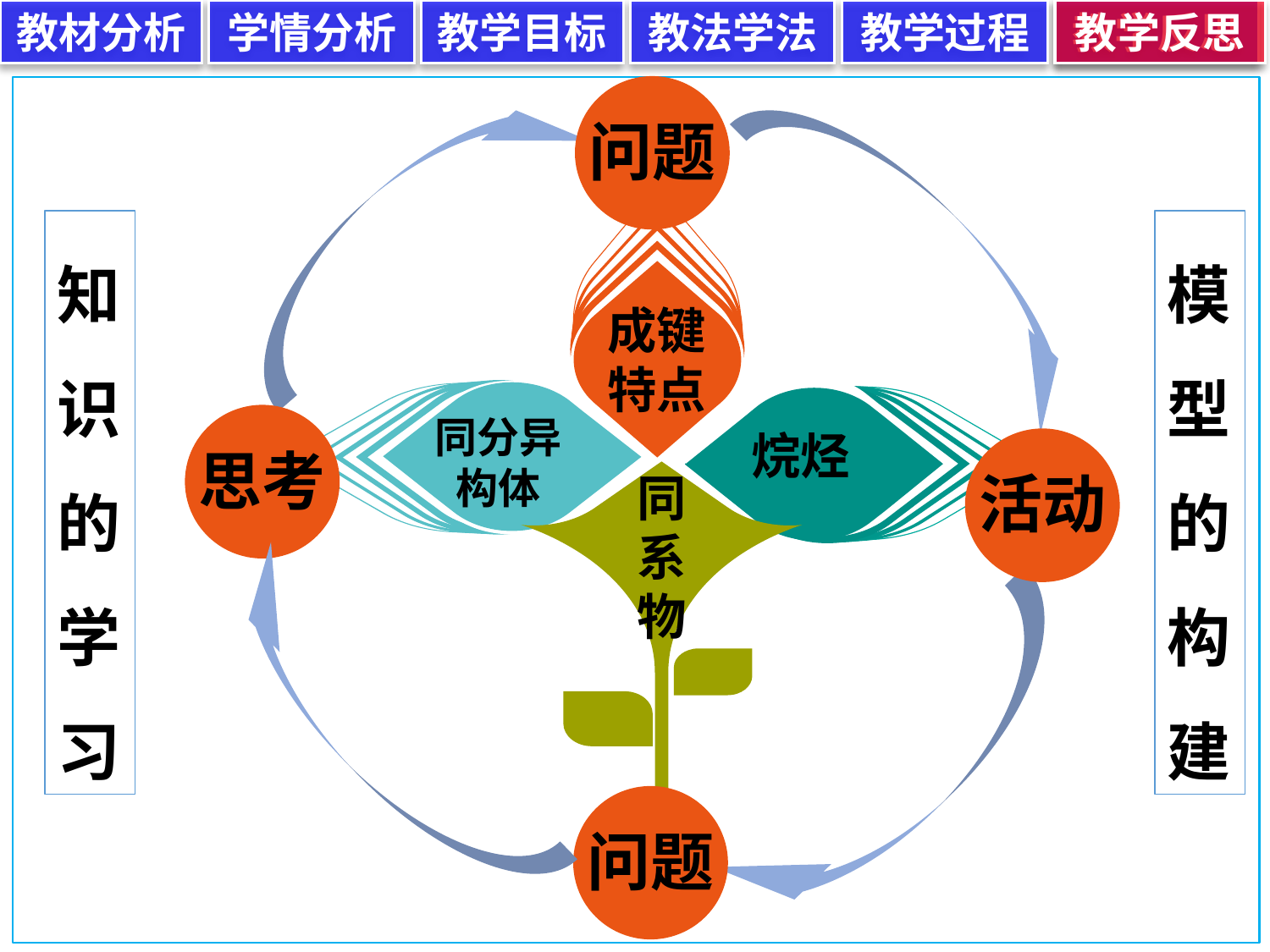

教学反思

问题

成键特点
知识的学习
模型的构建

烷烃

同分异构体

思考

活动
同系物

问题